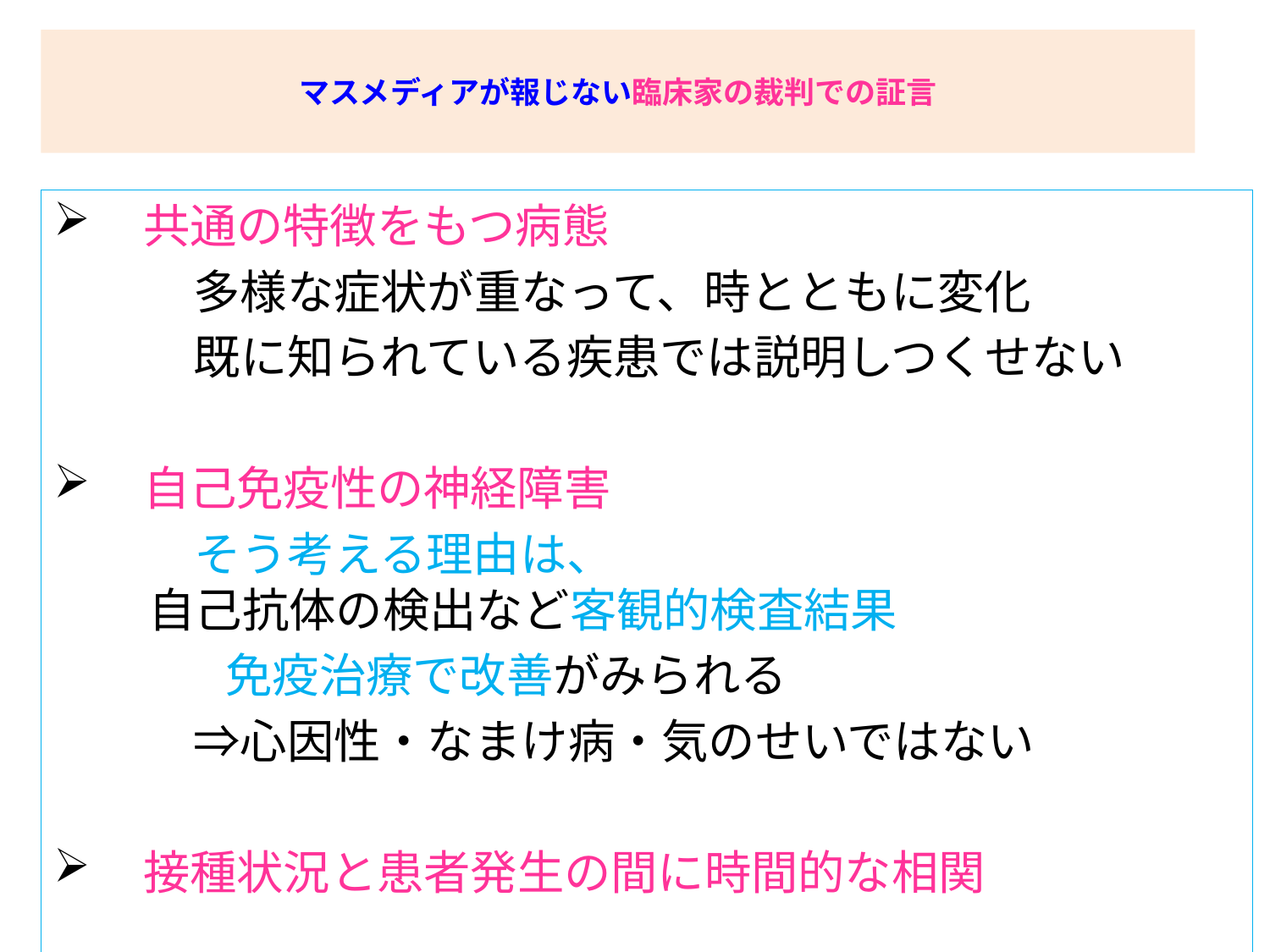

# マスメディアが報じない臨床家の裁判での証言
　共通の特徴をもつ病態
　　　多様な症状が重なって、時とともに変化
　　　既に知られている疾患では説明しつくせない

　自己免疫性の神経障害
　　　そう考える理由は、
         自己抗体の検出など客観的検査結果
　　　   免疫治療で改善がみられる
　　　⇒心因性・なまけ病・気のせいではない

　接種状況と患者発生の間に時間的な相関